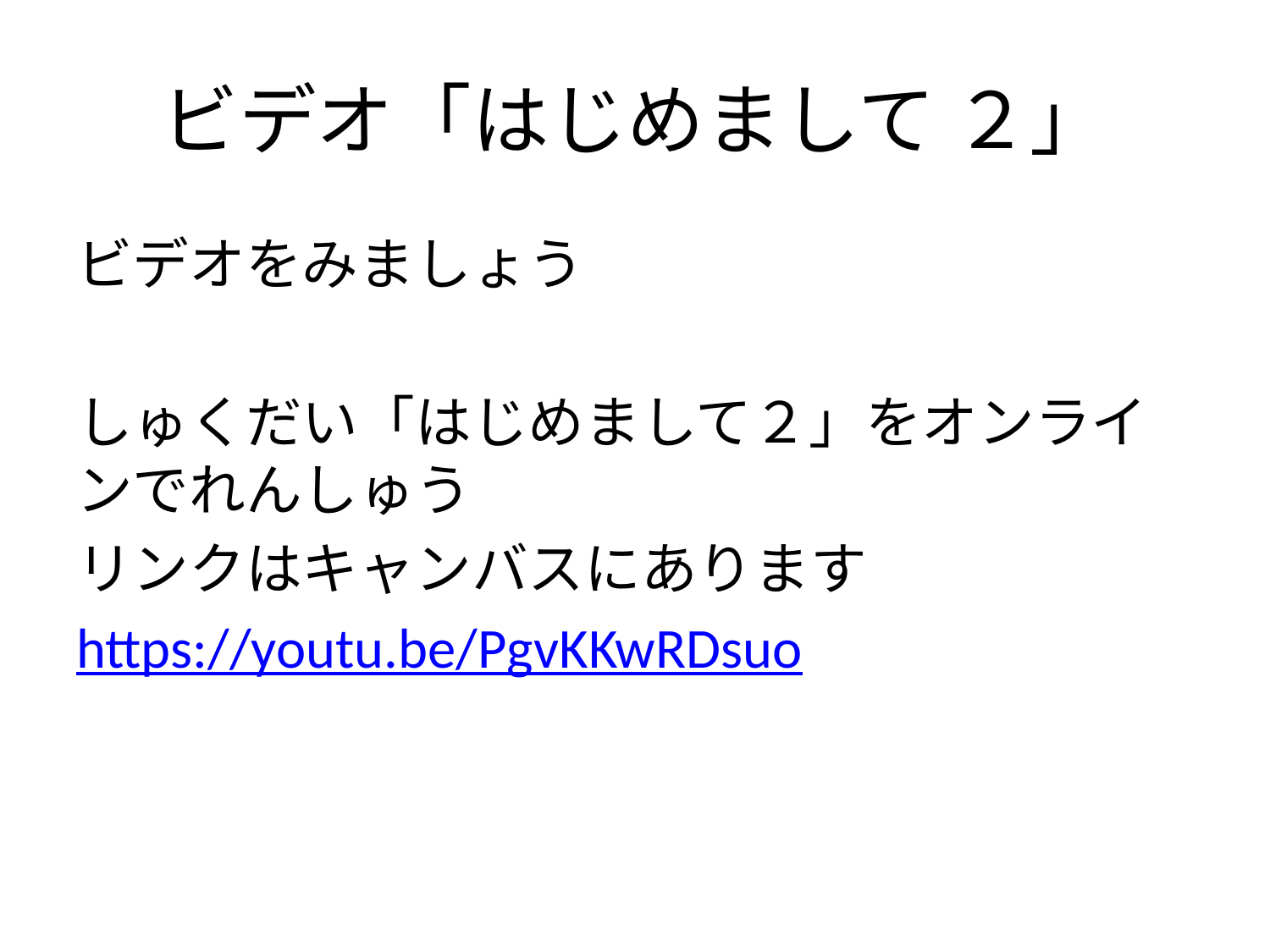

# ビデオ「はじめまして ２」
ビデオをみましょう

しゅくだい「はじめまして２」をオンラインでれんしゅう
リンクはキャンバスにあります
https://youtu.be/PgvKKwRDsuo